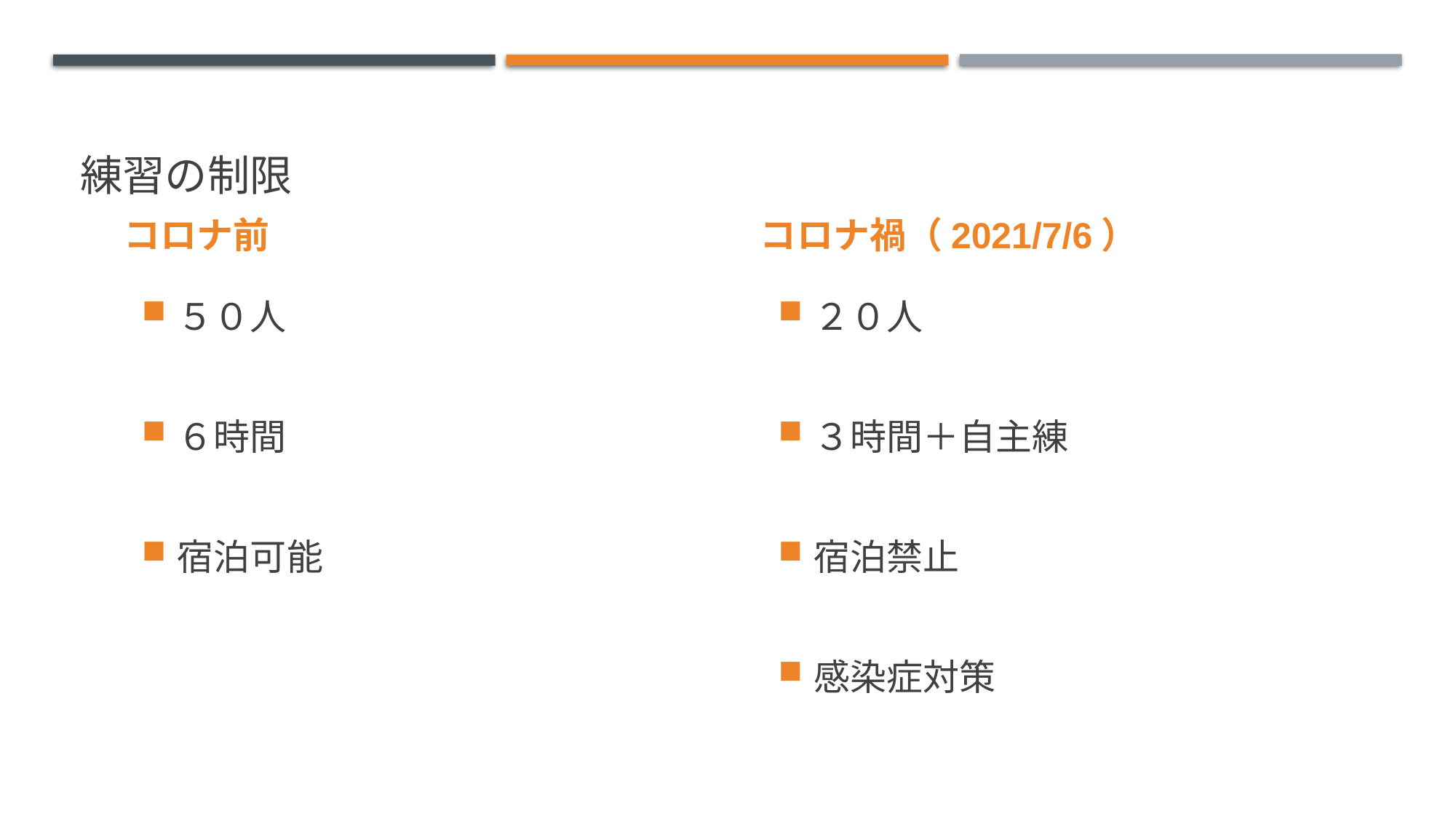

# 練習の制限
コロナ禍（2021/7/6）
コロナ前
５０人

６時間

宿泊可能

２０人

３時間＋自主練

宿泊禁止

感染症対策